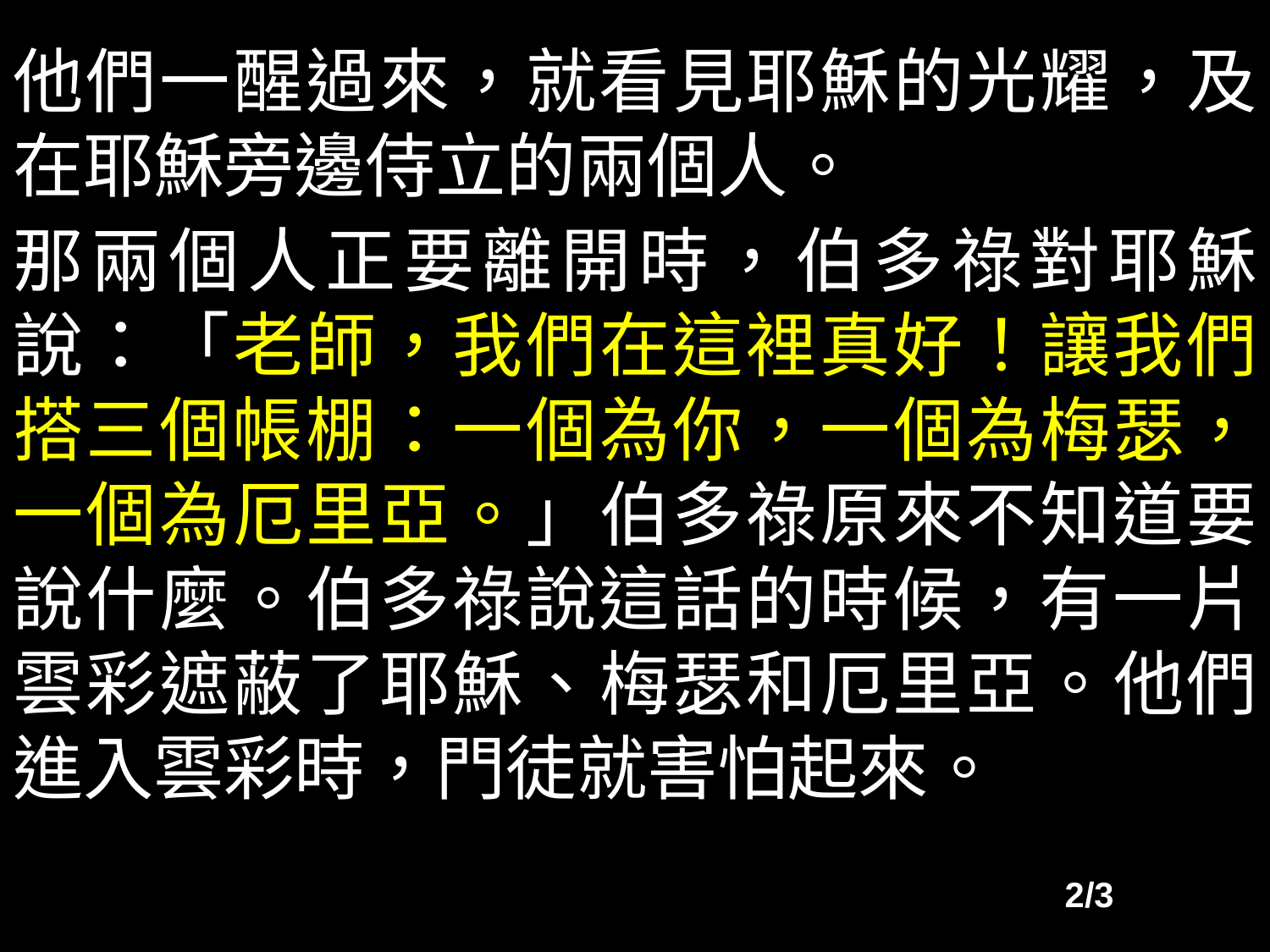

他們一醒過來，就看見耶穌的光耀，及在耶穌旁邊侍立的兩個人。
那兩個人正要離開時，伯多祿對耶穌說：「老師，我們在這裡真好！讓我們搭三個帳棚：一個為你，一個為梅瑟，一個為厄里亞。」伯多祿原來不知道要說什麼。伯多祿說這話的時候，有一片雲彩遮蔽了耶穌、梅瑟和厄里亞。他們進入雲彩時，門徒就害怕起來。
2/3